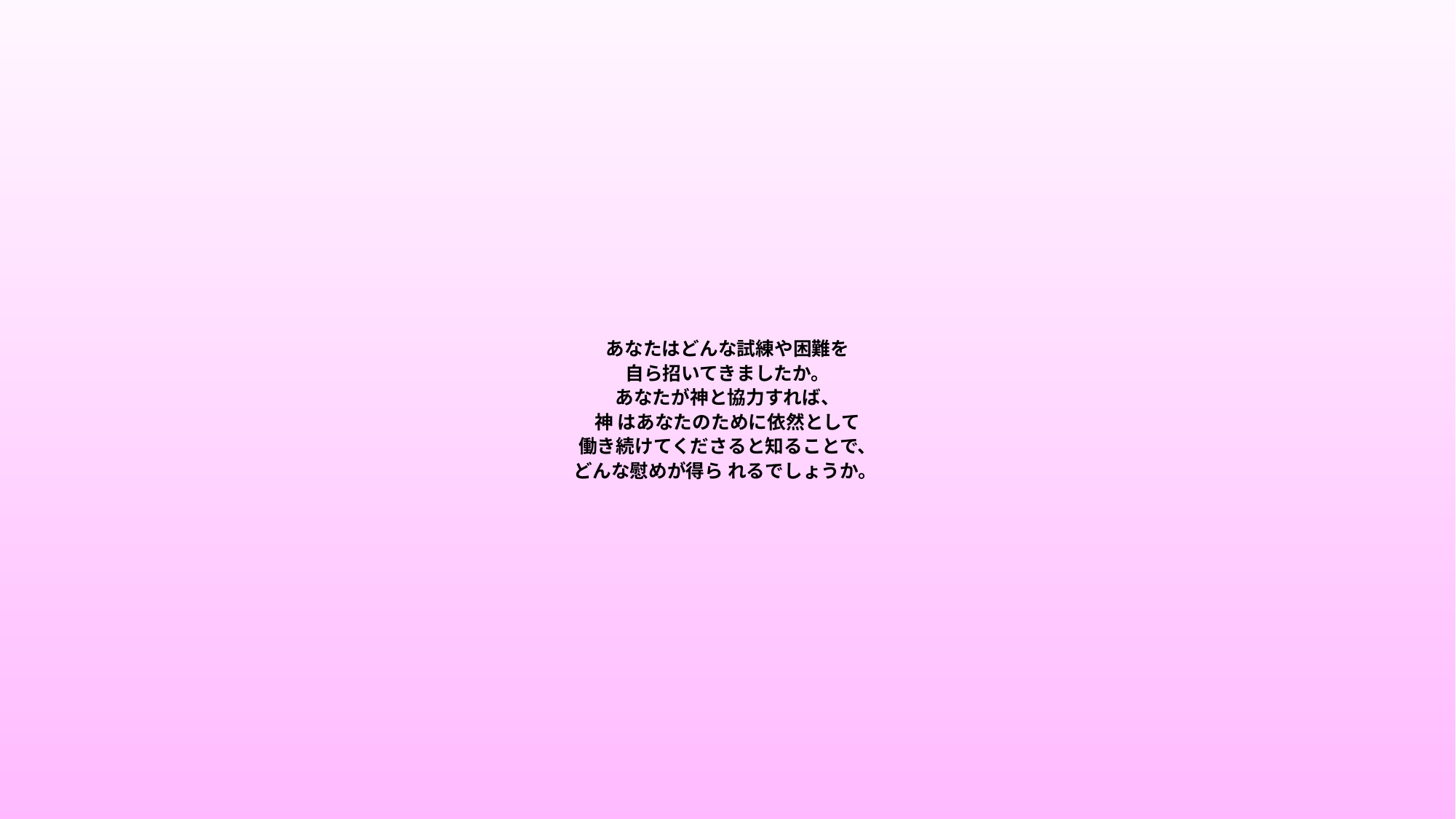

# あなたはどんな試練や困難を 自ら招いてきましたか。 あなたが神と協力すれば、 神 はあなたのために依然として 働き続けてくださると知ることで、 どんな慰めが得ら れるでしょうか。